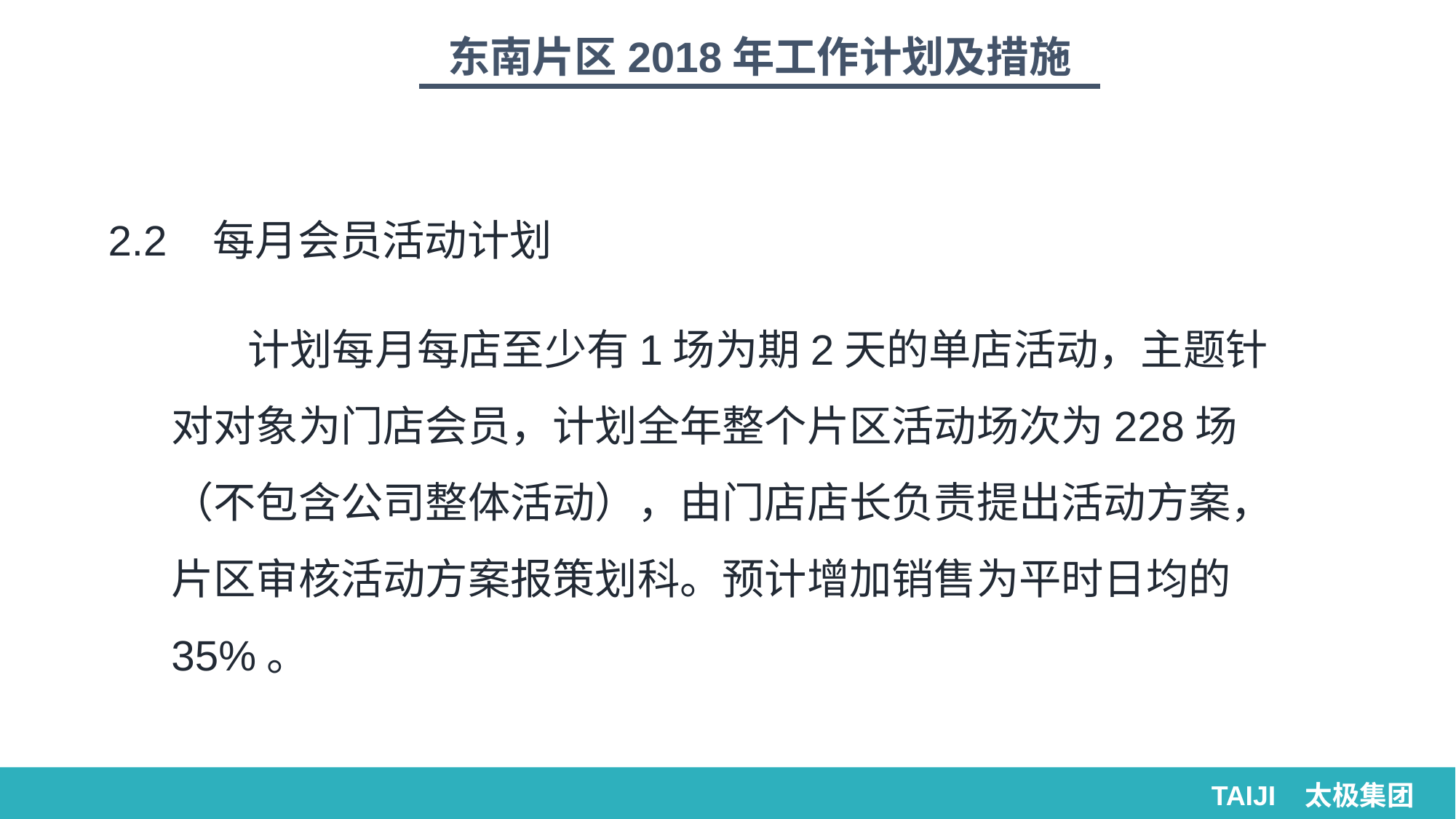

东南片区2018年工作计划及措施

2.2   每月会员活动计划
       计划每月每店至少有1场为期2天的单店活动，主题针对对象为门店会员，计划全年整个片区活动场次为228场（不包含公司整体活动），由门店店长负责提出活动方案，片区审核活动方案报策划科。预计增加销售为平时日均的35%。

TAIJI   太极集团